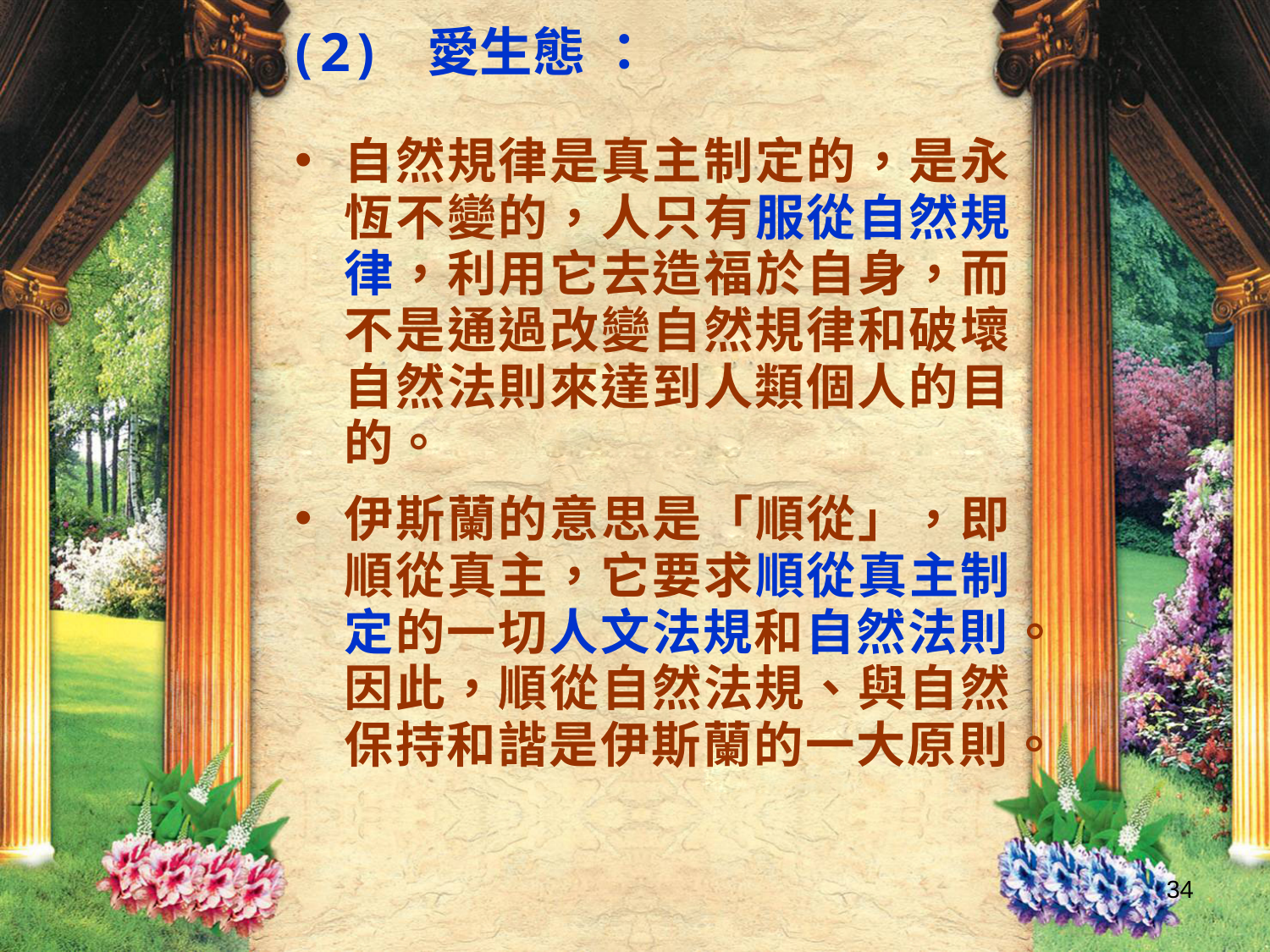

(2) 愛生態 ：
自然規律是真主制定的，是永恆不變的，人只有服從自然規律，利用它去造福於自身，而不是通過改變自然規律和破壞自然法則來達到人類個人的目的。
伊斯蘭的意思是「順從」，即順從真主，它要求順從真主制定的一切人文法規和自然法則。因此，順從自然法規、與自然保持和諧是伊斯蘭的一大原則。
34